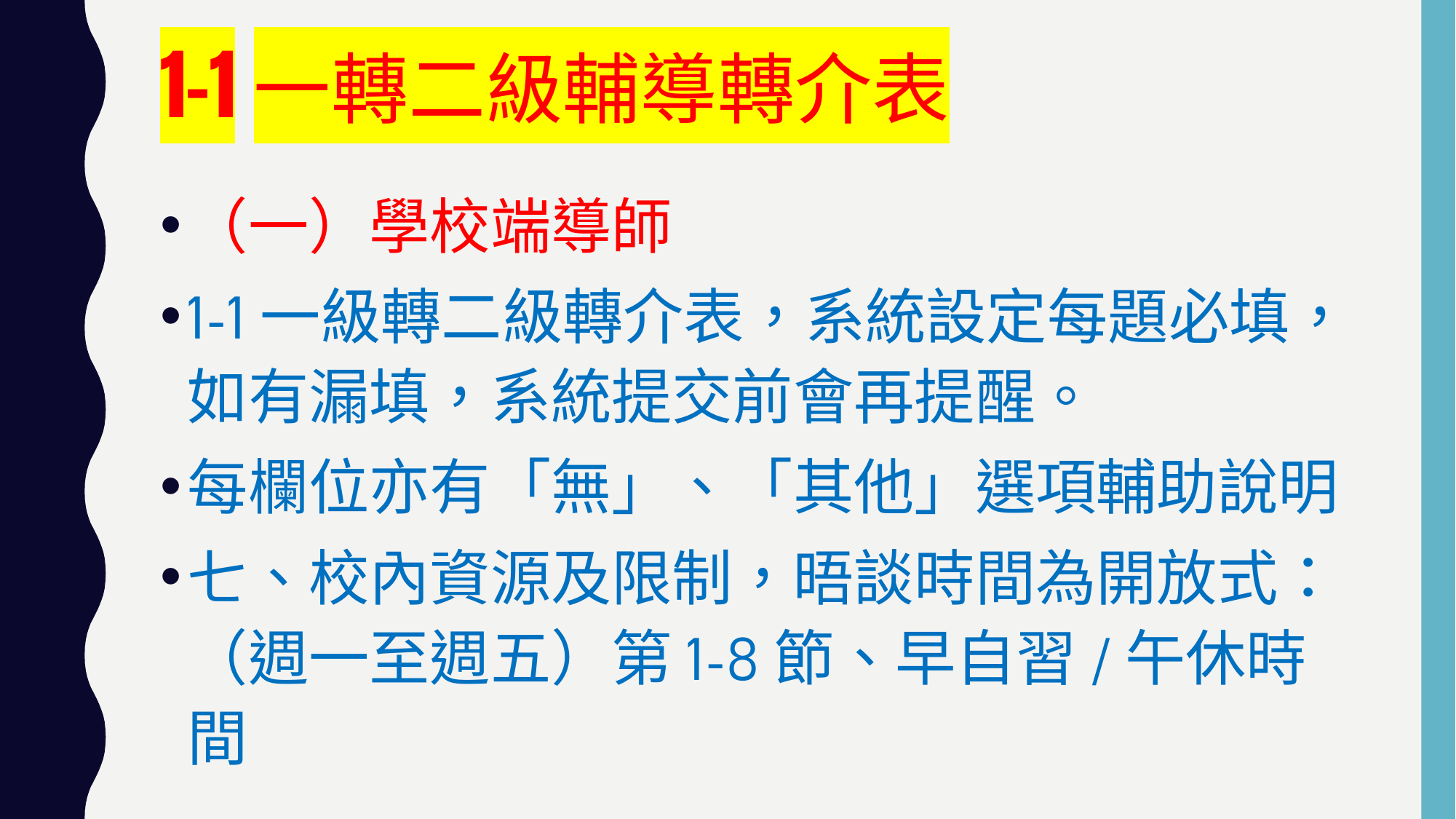

# 1-1一轉二級輔導轉介表
（一）學校端導師
1-1一級轉二級轉介表，系統設定每題必填，如有漏填，系統提交前會再提醒。
每欄位亦有「無」、「其他」選項輔助說明
七、校內資源及限制，晤談時間為開放式：（週一至週五）第1-8節、早自習/午休時間